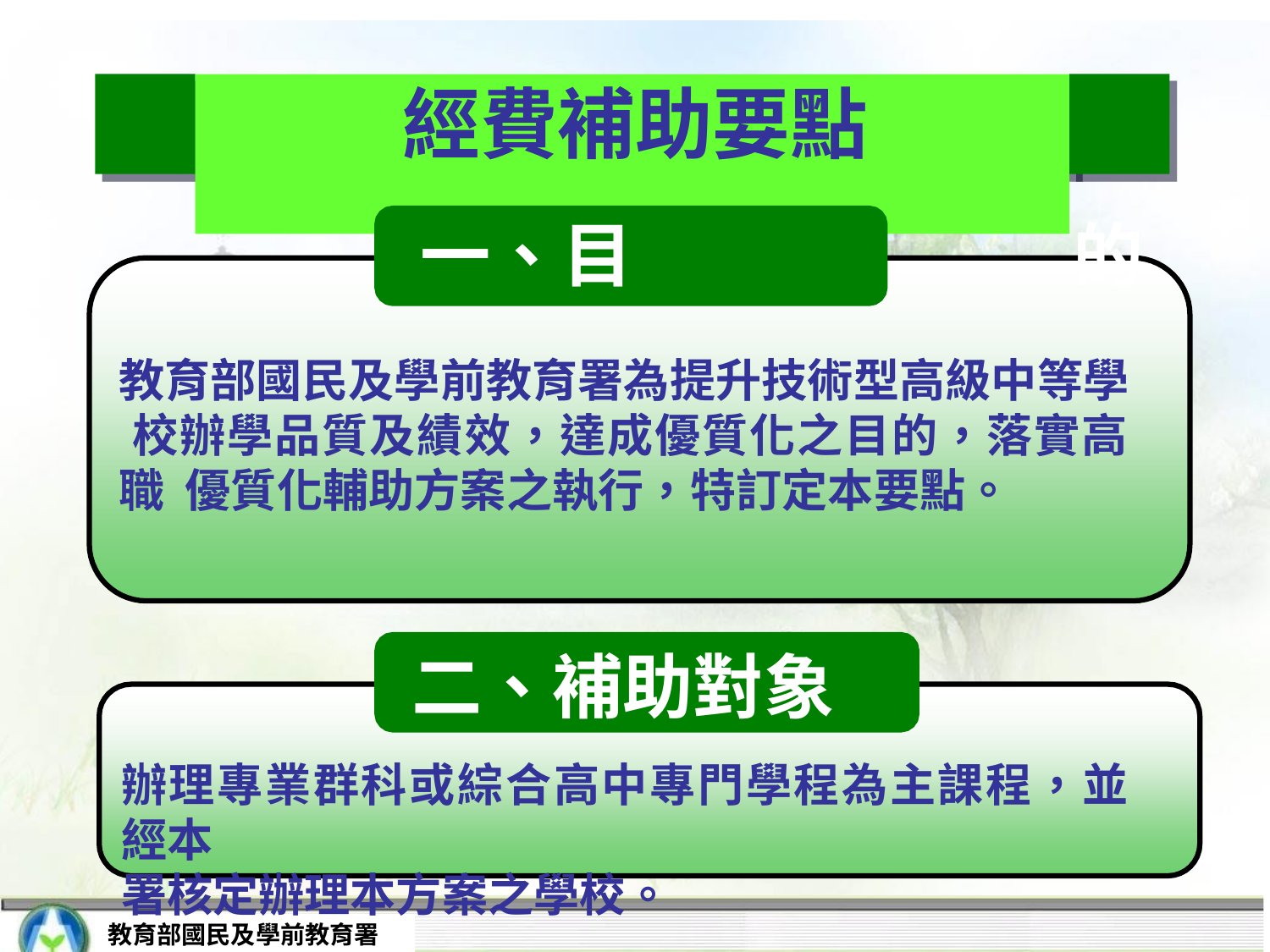

# 經費補助要點

一、目	的
教育部國民及學前教育署為提升技術型高級中等學  校辦學品質及績效，達成優質化之目的，落實高職  優質化輔助方案之執行，特訂定本要點。

二、補助對象
辦理專業群科或綜合高中專門學程為主課程，並經本
署核定辦理本方案之學校。

教育部國民及學前教育署